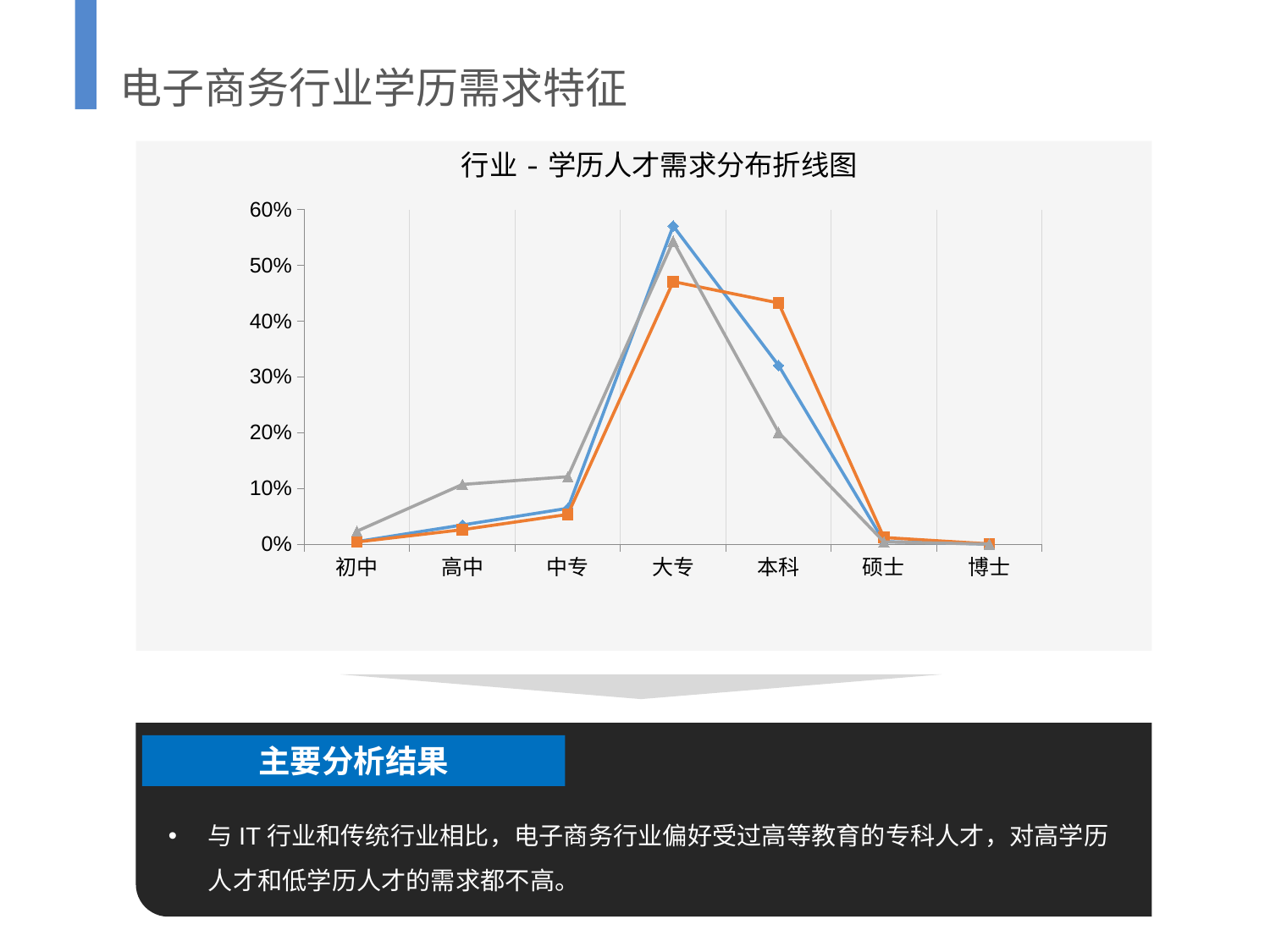

电子商务行业学历需求特征

行业-学历人才需求分布折线图

### Chart

| Category | 电子商务行业 | IT行业 | 传统行业 |
|---|---|---|---|
| 初中 | 0.00476655156883351 | 0.004103151594501078 | 0.02345356597655905 |
| 高中 | 0.034504328679377486 | 0.0261502852333302 | 0.1071748482898705 |
| 中专 | 0.06442976530050543 | 0.05348124941550547 | 0.12110316288810673 |
| 大专 | 0.5706975929540112 | 0.4709272421210137 | 0.5434187451900632 |
| 本科 | 0.3206600610518944 | 0.4326896100252504 | 0.20045923066247825 |
| 硕士 | 0.00469148776459991 | 0.012087346862433363 | 0.004150738680090336 |
| 博士 | 0.00025021268077866216 | 0.0005611147479659593 | 0.0002397083128319645 |

主要分析结果
与IT行业和传统行业相比，电子商务行业偏好受过高等教育的专科人才，对高学历人才和低学历人才的需求都不高。